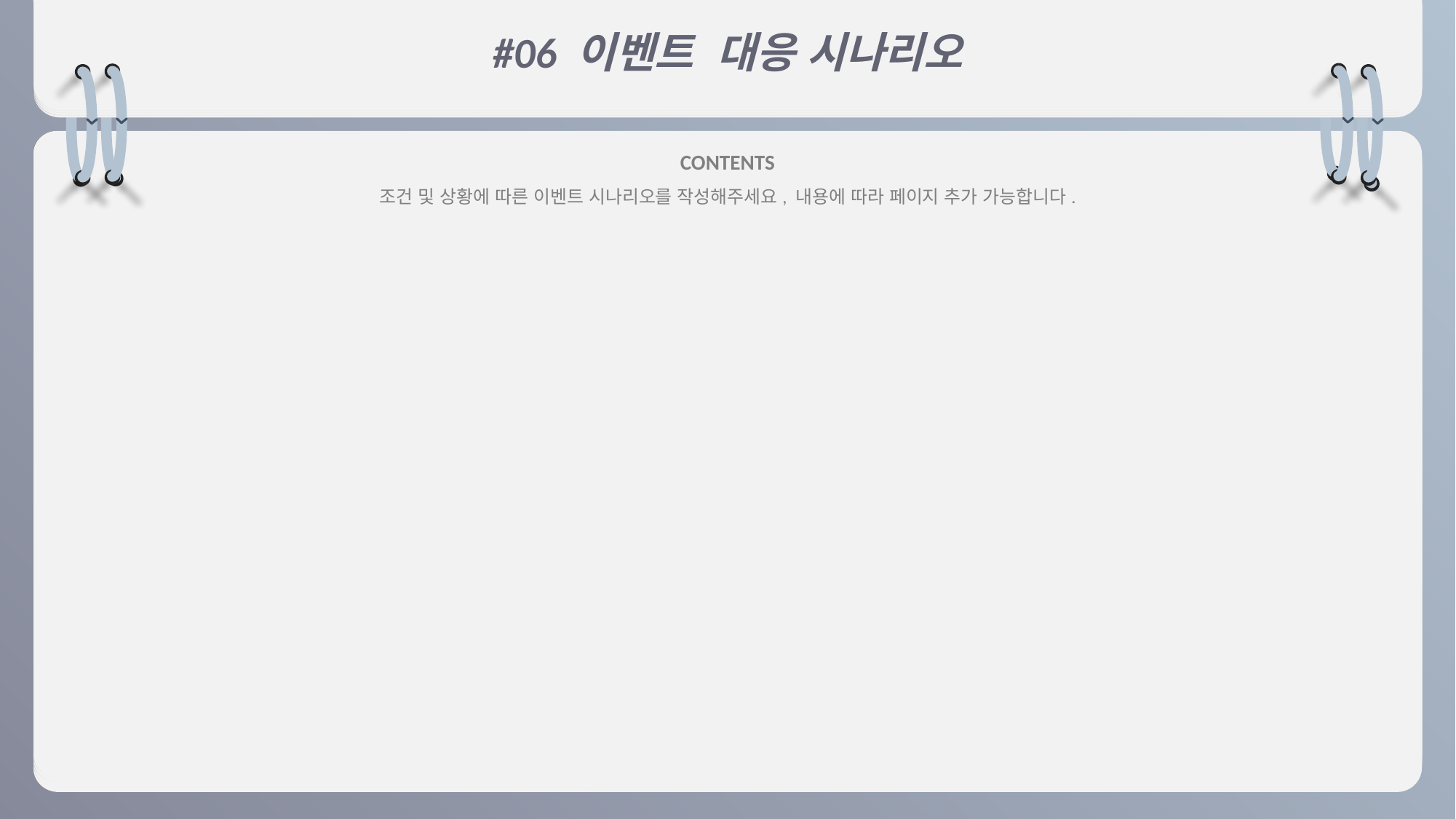

#06 이벤트  대응 시나리오

CONTENTS
조건 및 상황에 따른 이벤트 시나리오를 작성해주세요, 내용에 따라 페이지 추가 가능합니다.